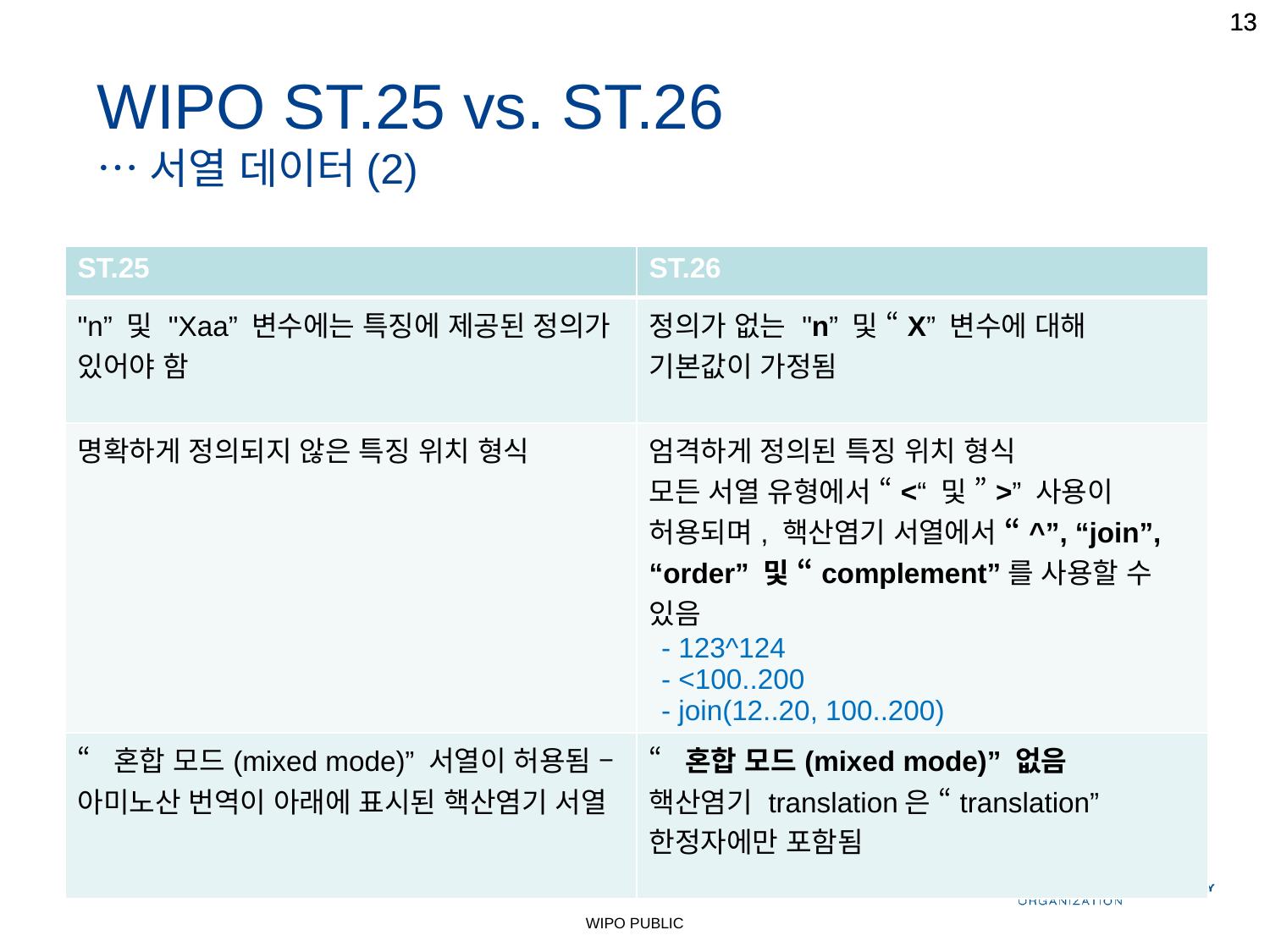

13
13
WIPO ST.25 vs. ST.26
…서열 데이터(2)
| ST.25 | ST.26 |
| --- | --- |
| "n” 및 "Xaa” 변수에는 특징에 제공된 정의가 있어야 함 | 정의가 없는 "n” 및 “X” 변수에 대해 기본값이 가정됨 |
| 명확하게 정의되지 않은 특징 위치 형식 | 엄격하게 정의된 특징 위치 형식 모든 서열 유형에서 “<“ 및 ”>” 사용이 허용되며, 핵산염기 서열에서 “^”, “join”, “order” 및 “complement”를 사용할 수 있음 - 123^124 - <100..200 - join(12..20, 100..200) |
| “혼합 모드(mixed mode)” 서열이 허용됨 – 아미노산 번역이 아래에 표시된 핵산염기 서열 | “혼합 모드(mixed mode)” 없음 핵산염기 translation은 “translation” 한정자에만 포함됨 |